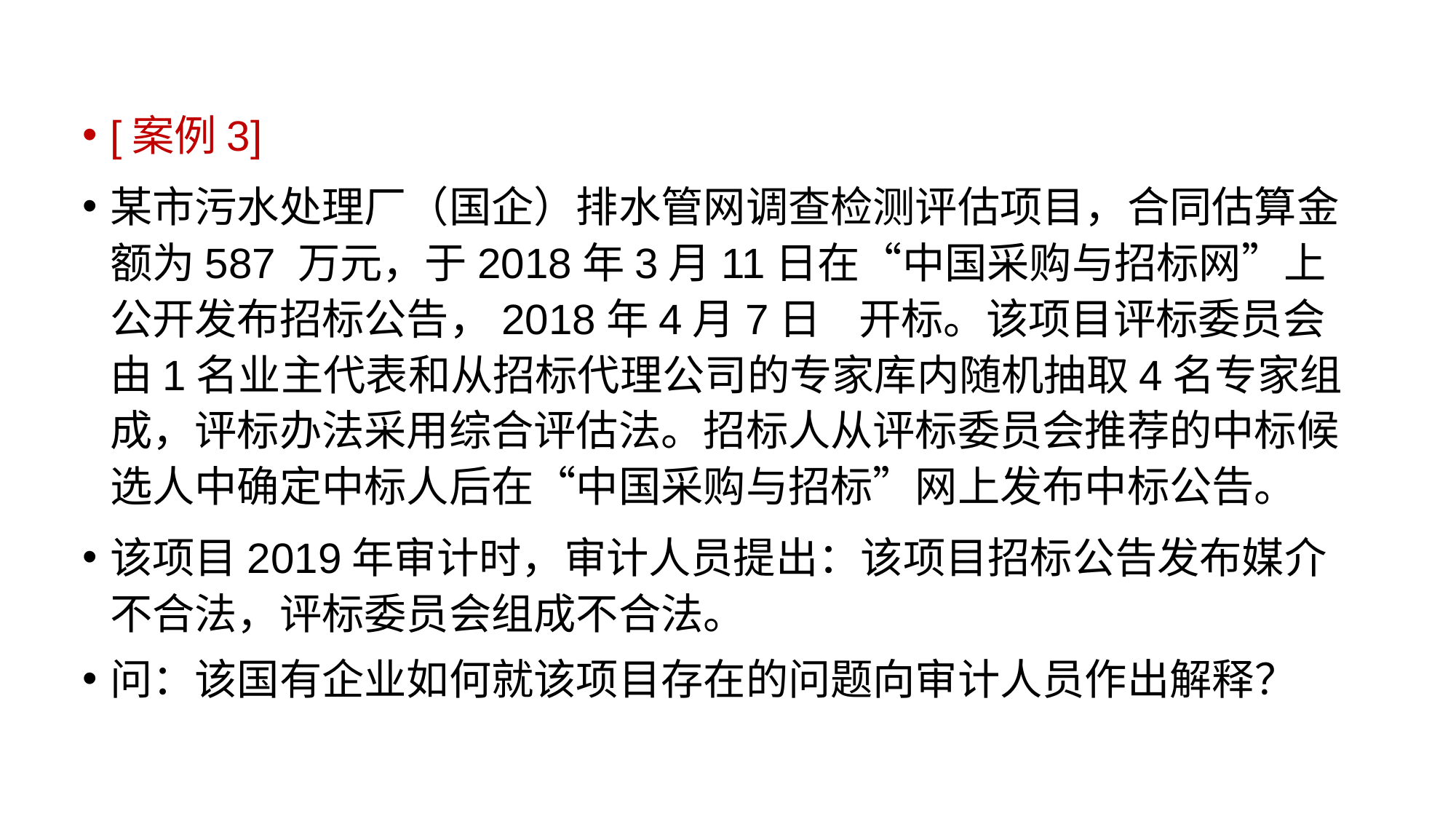

[案例3]
某市污水处理厂（国企）排水管网调查检测评估项目，合同估算金额为587 万元，于2018年3月11日在“中国采购与招标网”上公开发布招标公告，2018年4月7日    开标。该项目评标委员会由1名业主代表和从招标代理公司的专家库内随机抽取4名专家组成，评标办法采用综合评估法。招标人从评标委员会推荐的中标候选人中确定中标人后在“中国采购与招标”网上发布中标公告。
该项目2019年审计时，审计人员提出：该项目招标公告发布媒介不合法，评标委员会组成不合法。
问：该国有企业如何就该项目存在的问题向审计人员作出解释？